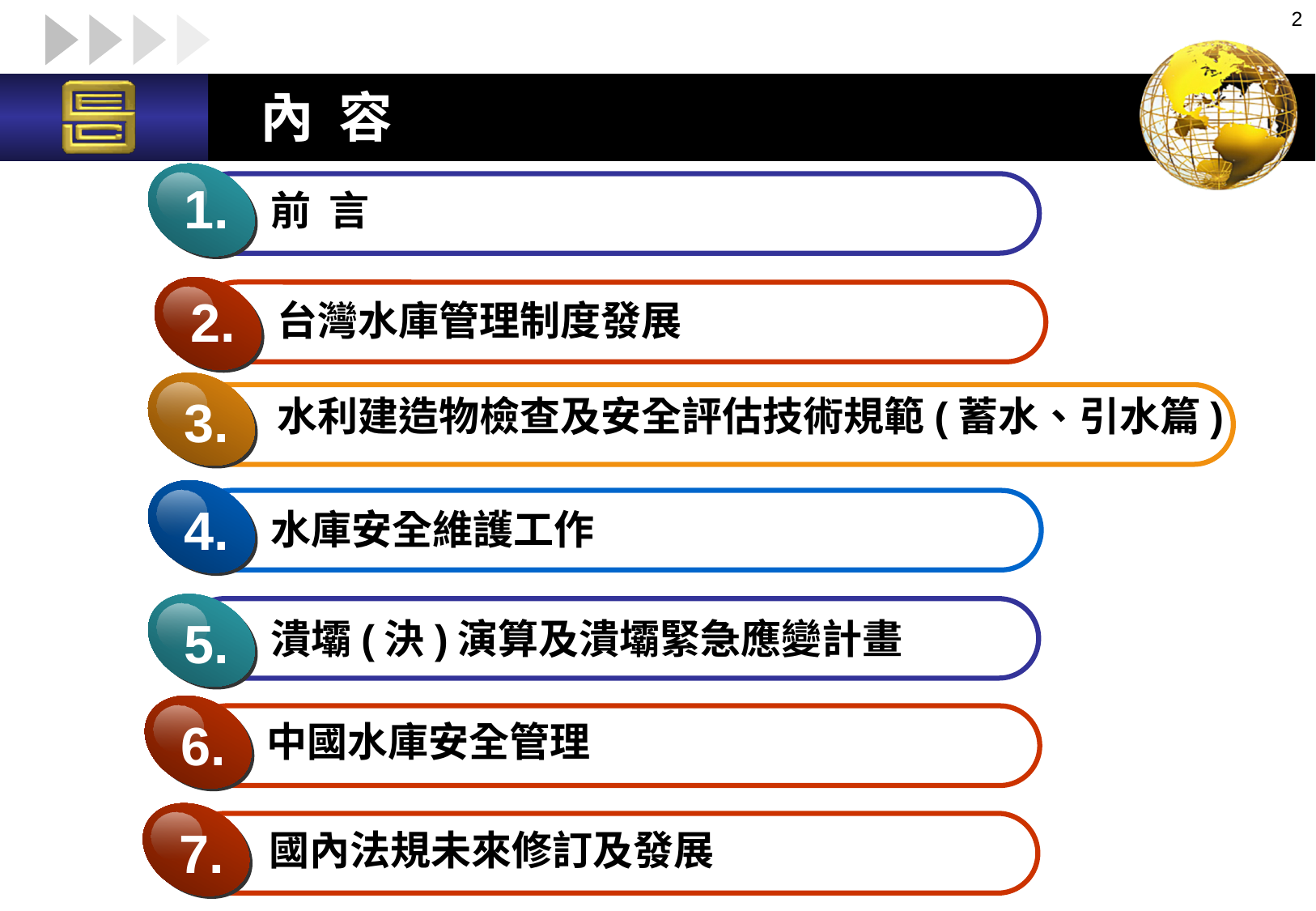

2
# 內  容

1.
前  言

2.

台灣水庫管理制度發展

3.

水利建造物檢查及安全評估技術規範(蓄水、引水篇)

4.

水庫安全維護工作

潰壩(決)演算及潰壩緊急應變計畫
5.

6.

中國水庫安全管理

7.

國內法規未來修訂及發展